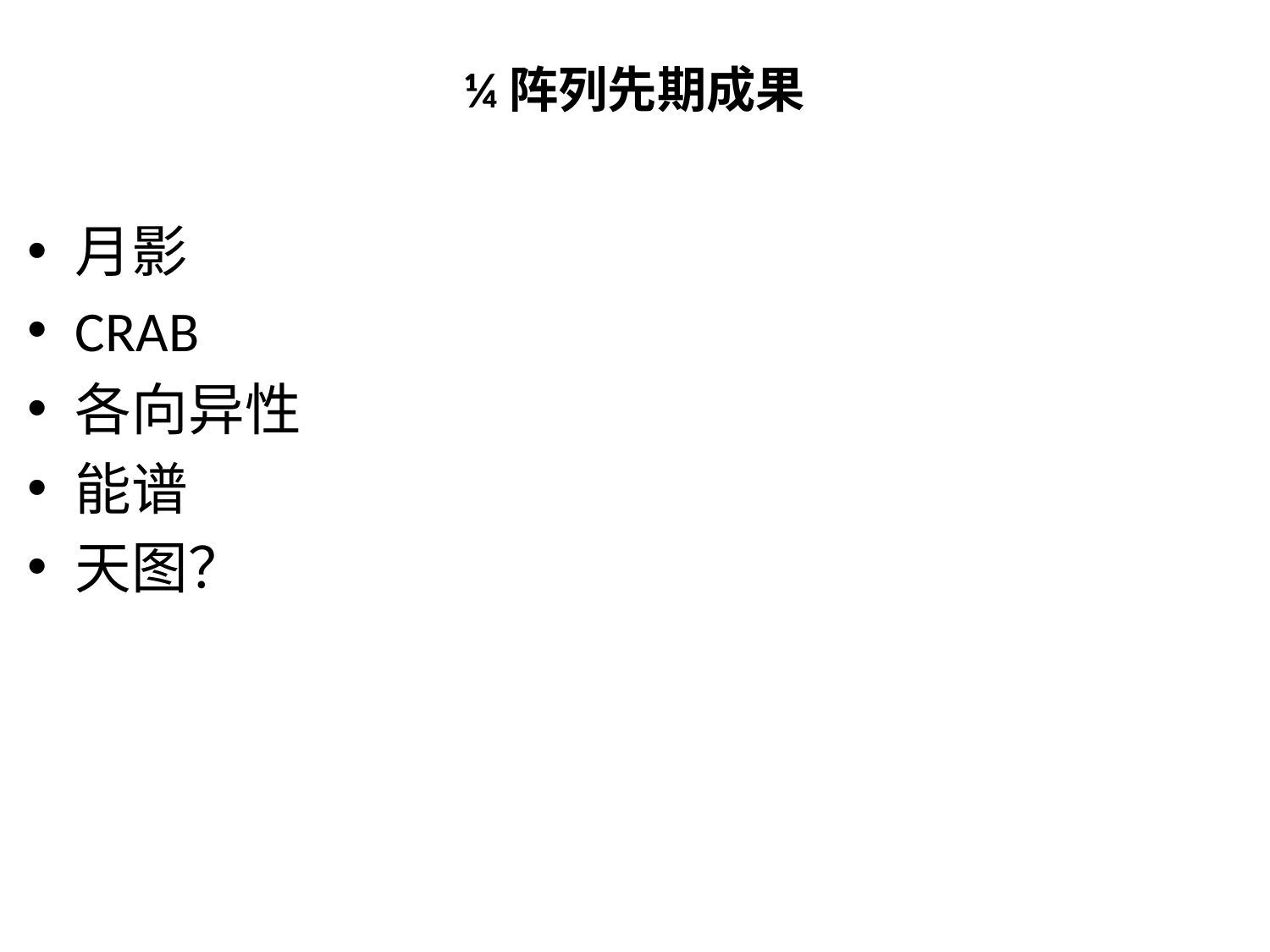

# ¼阵列先期成果
月影
CRAB
各向异性
能谱
天图？